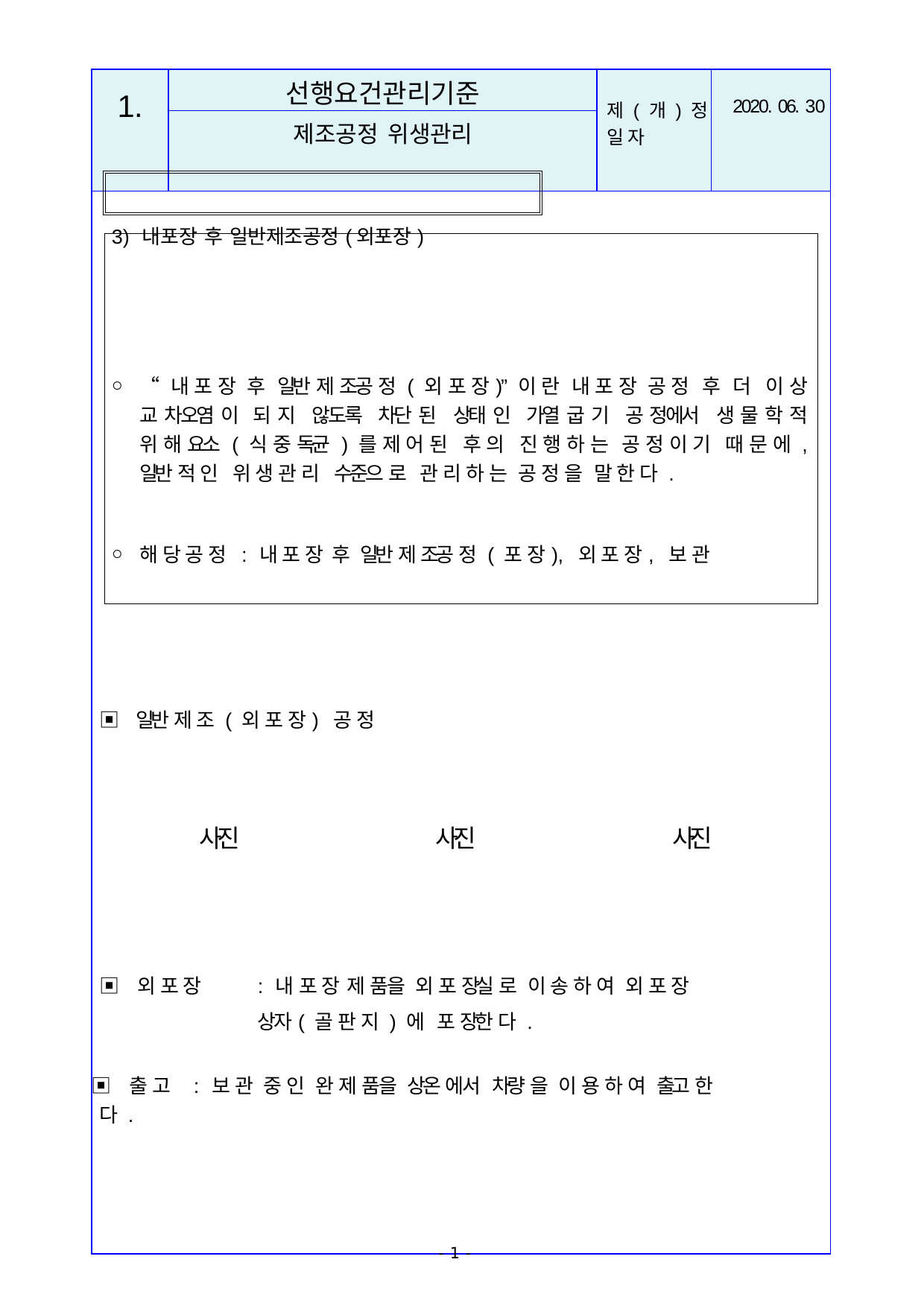

| 1. | 선행요건관리기준 | 제 ( 개 ) 정 일 자 | 2020. 06. 30 |
| --- | --- | --- | --- |
|  | 제조공정 위생관리 |  |  |
| 3) 내포장 후 일반제조공정(외포장) “ 내 포 장 후 일반 제 조공 정 ( 외 포 장)” 이 란 내 포 장 공 정 후 더 이 상 교 차오염 이 되 지 않도록 차단 된 상태 인 가열 굽 기 공 정에서 생 물 학 적 위 해 요소 ( 식 중 독균 ) 를 제 어 된 후 의 진 행 하 는 공 정 이 기 때 문 에 , 일반 적 인 위 생 관 리 수준으 로 관 리 하 는 공 정 을 말 한 다 . 해 당 공 정 : 내 포 장 후 일반 제 조공 정 ( 포 장), 외 포 장, 보 관 ▣ 일반 제 조 ( 외 포 장) 공 정 사진 사진 사진 ▣ 외 포 장 : 내 포 장 제 품을 외 포 장실 로 이 송 하 여 외 포 장 상자( 골 판 지 ) 에 포 장한 다 . ▣ 출 고 : 보 관 중 인 완 제 품을 상온 에서 차량 을 이 용 하 여 출고 한 다 . |  |  |  |

- 1 -